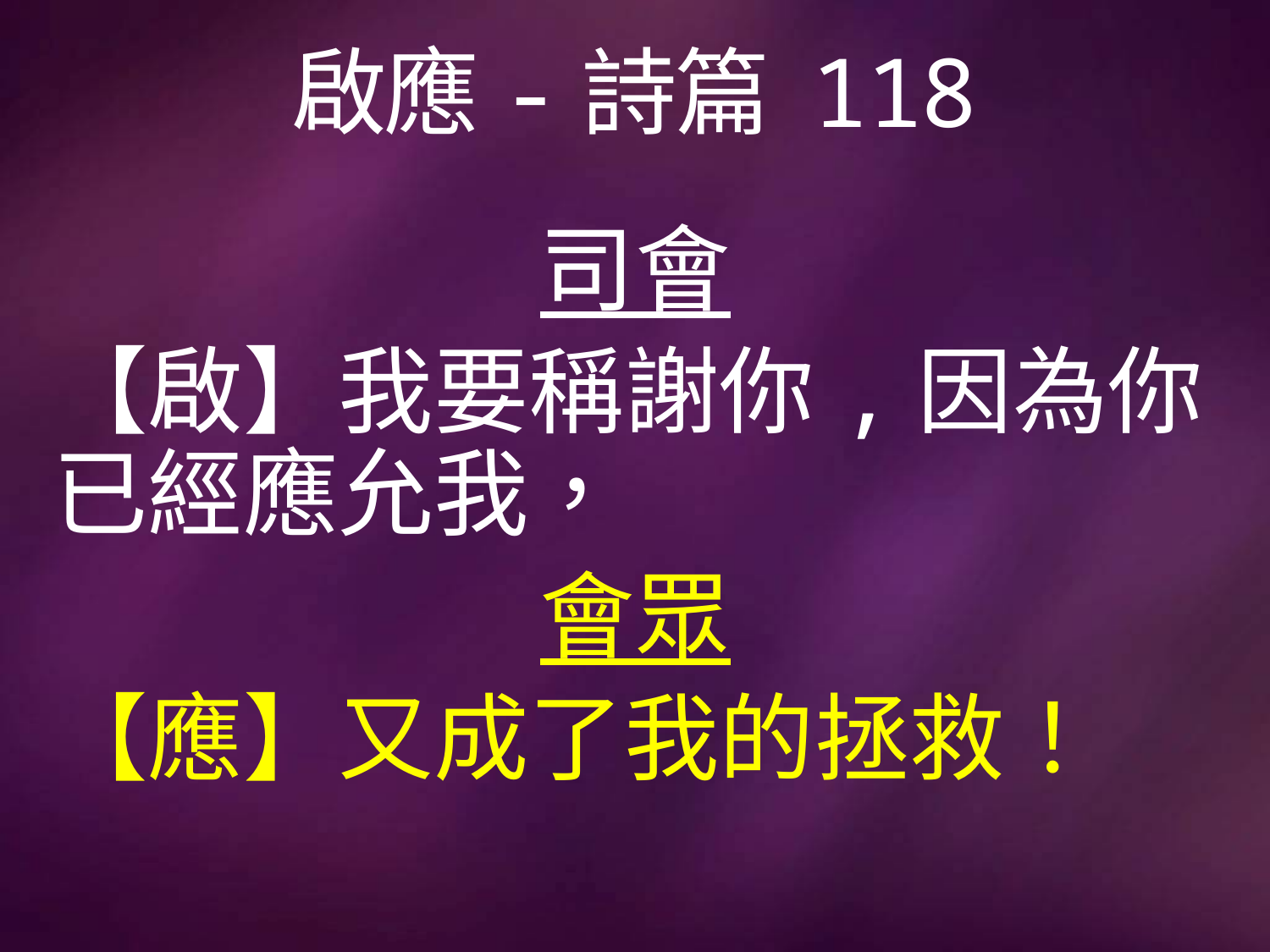

# 啟應-詩篇 118
司會
【啟】我要稱謝你,因為你已經應允我，
會眾
【應】又成了我的拯救！